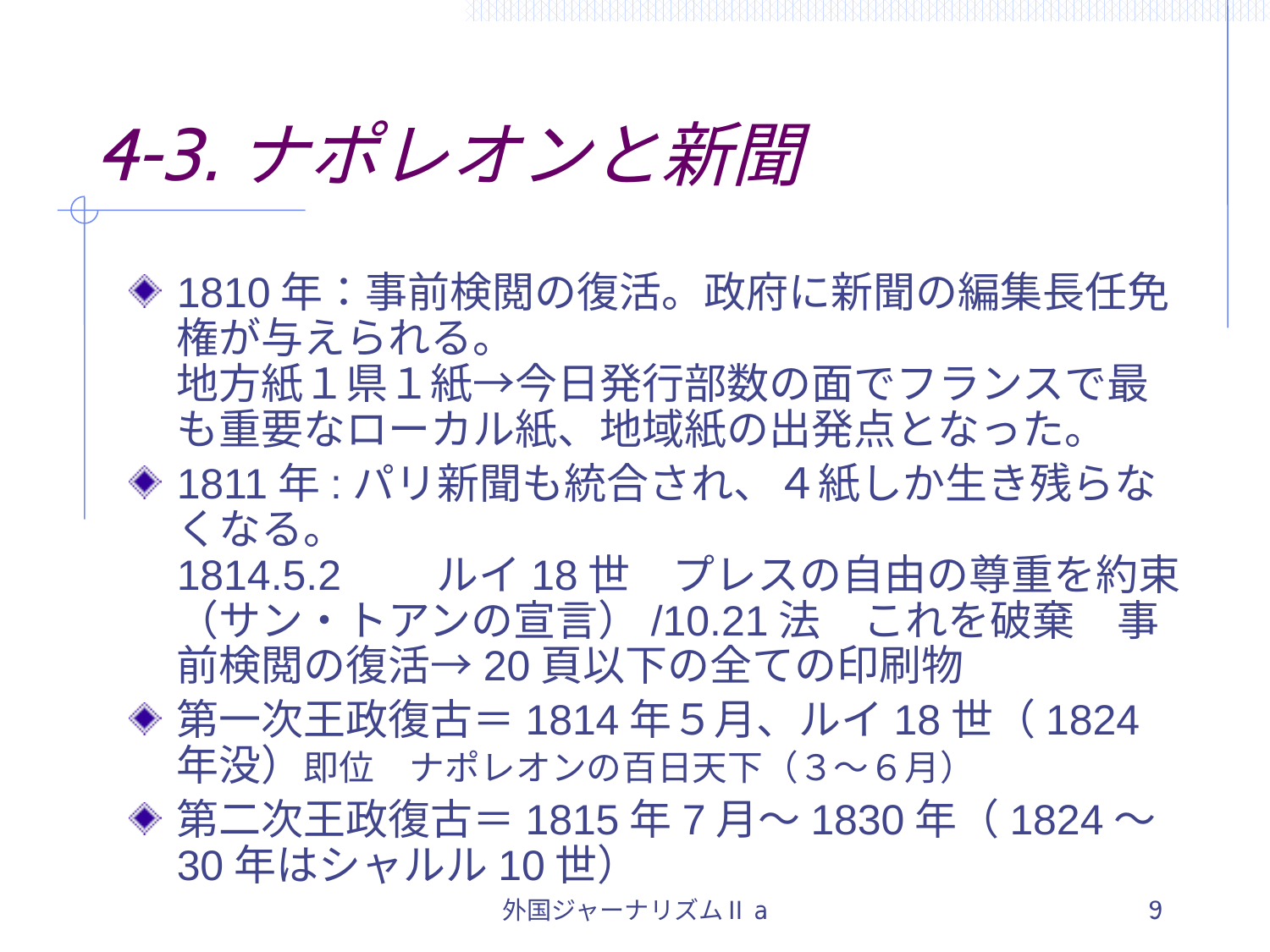

# 4-3.ナポレオンと新聞
1810年：事前検閲の復活。政府に新聞の編集長任免権が与えられる。
地方紙１県１紙→今日発行部数の面でフランスで最も重要なローカル紙、地域紙の出発点となった。
1811年:パリ新聞も統合され、４紙しか生き残らなくなる。
1814.5.2　　ルイ18世　プレスの自由の尊重を約束（サン・トアンの宣言）/10.21法　これを破棄　事前検閲の復活→20頁以下の全ての印刷物
第一次王政復古＝1814年５月、ルイ18世（1824年没）即位　ナポレオンの百日天下（３～６月）
第二次王政復古＝1815年7月～1830年（1824～30年はシャルル10世）
外国ジャーナリズムⅡa
9